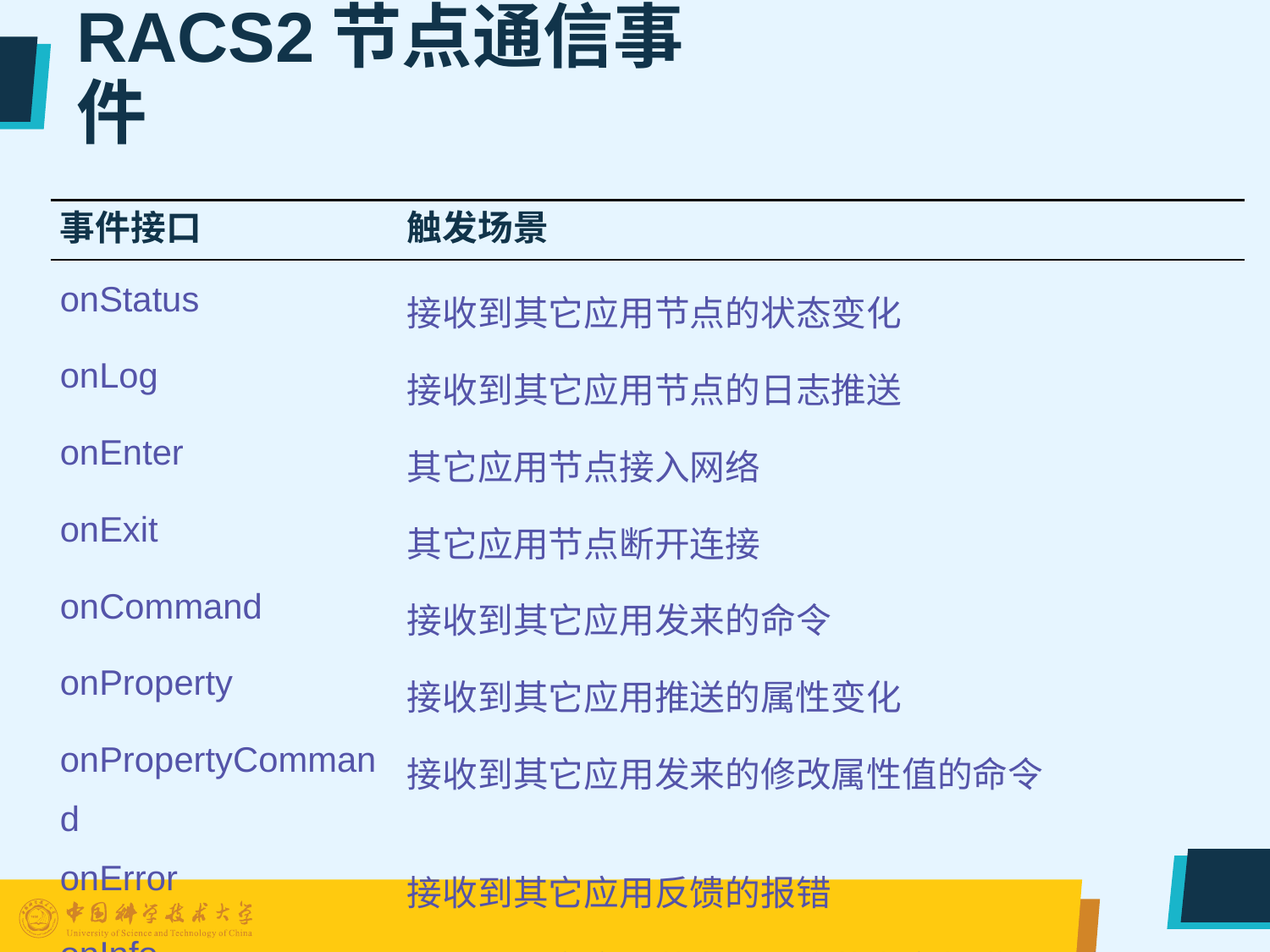

# RACS2节点通信事件
| 事件接口 | 触发场景 |
| --- | --- |
| onStatus | 接收到其它应用节点的状态变化 |
| onLog | 接收到其它应用节点的日志推送 |
| onEnter | 其它应用节点接入网络 |
| onExit | 其它应用节点断开连接 |
| onCommand | 接收到其它应用发来的命令 |
| onProperty | 接收到其它应用推送的属性变化 |
| onPropertyCommand | 接收到其它应用发来的修改属性值的命令 |
| onError | 接收到其它应用反馈的报错 |
| onInfo | 接收到其它应用节点推送的节点完整描述信息 |
14